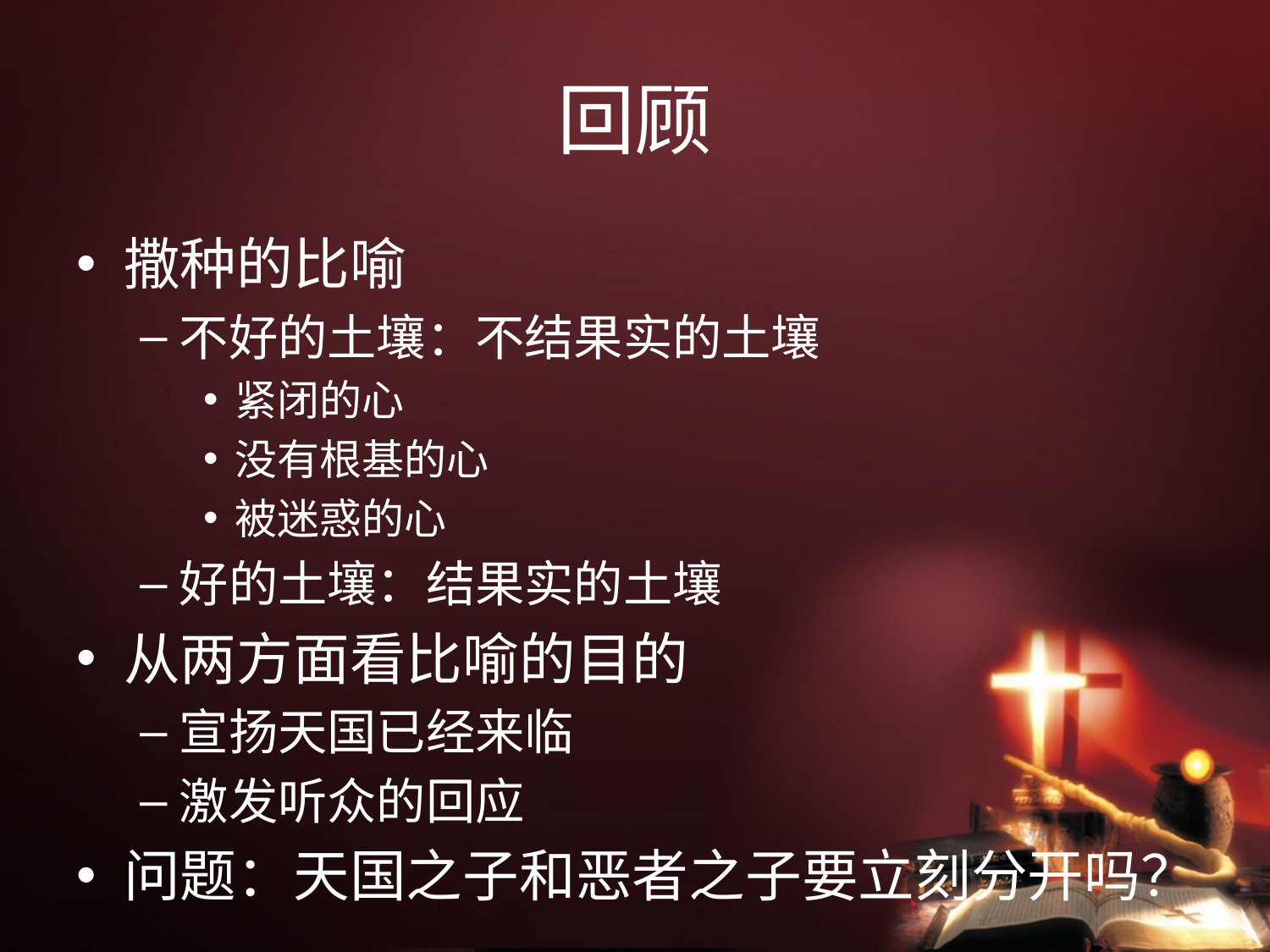

# 回顾
撒种的比喻
不好的土壤：不结果实的土壤
紧闭的心
没有根基的心
被迷惑的心
好的土壤：结果实的土壤
从两方面看比喻的目的
宣扬天国已经来临
激发听众的回应
问题：天国之子和恶者之子要立刻分开吗？